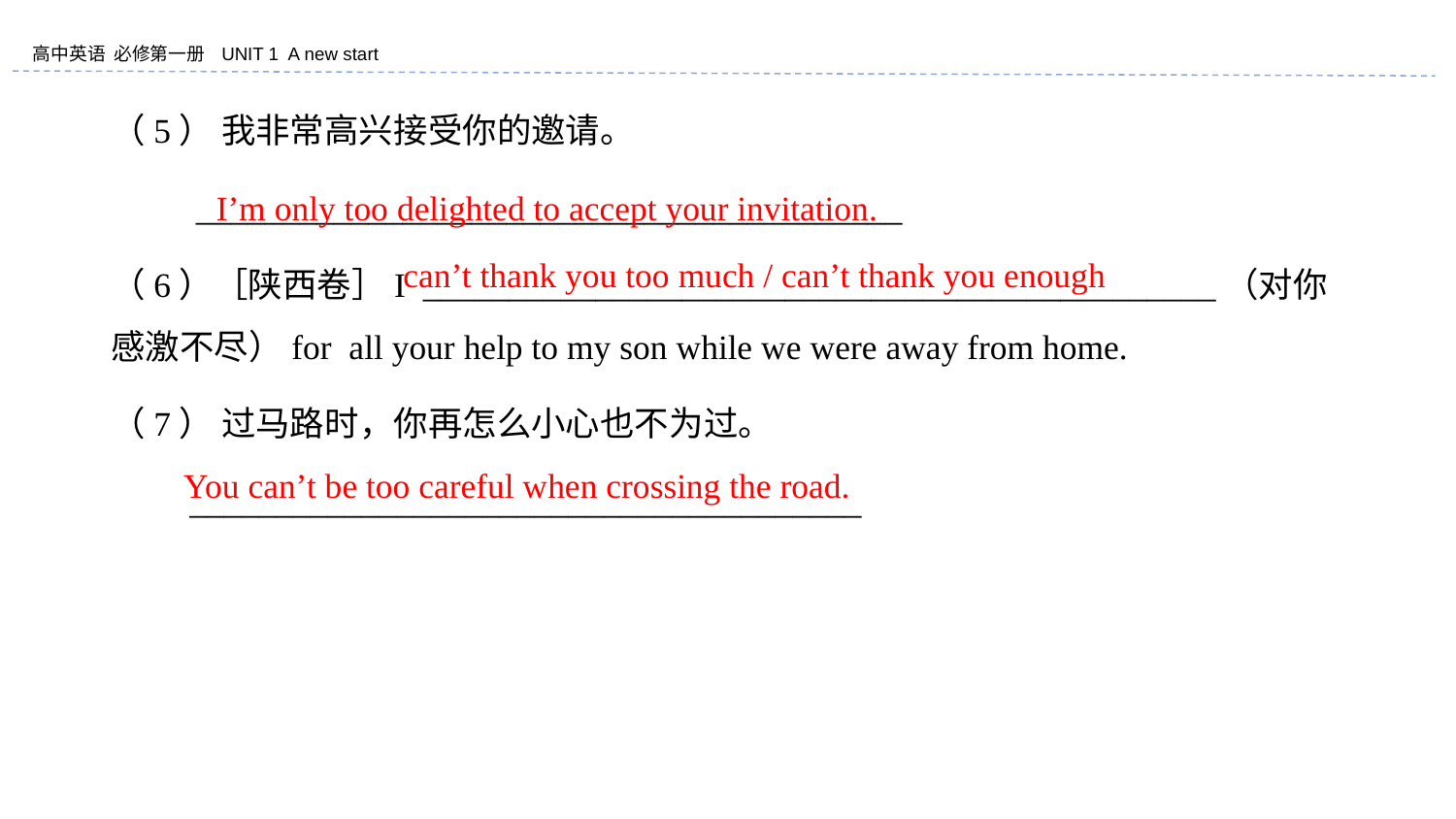

（5） 我非常高兴接受你的邀请。
　　 _________________________________________
（6）［陕西卷］I  ______________________________________________（对你感激不尽）for  all your help to my son while we were away from home.
（7） 过马路时，你再怎么小心也不为过。
         _______________________________________

I’m only too delighted to accept your invitation.
can’t thank you too much / can’t thank you enough
You can’t be too careful when crossing the road.